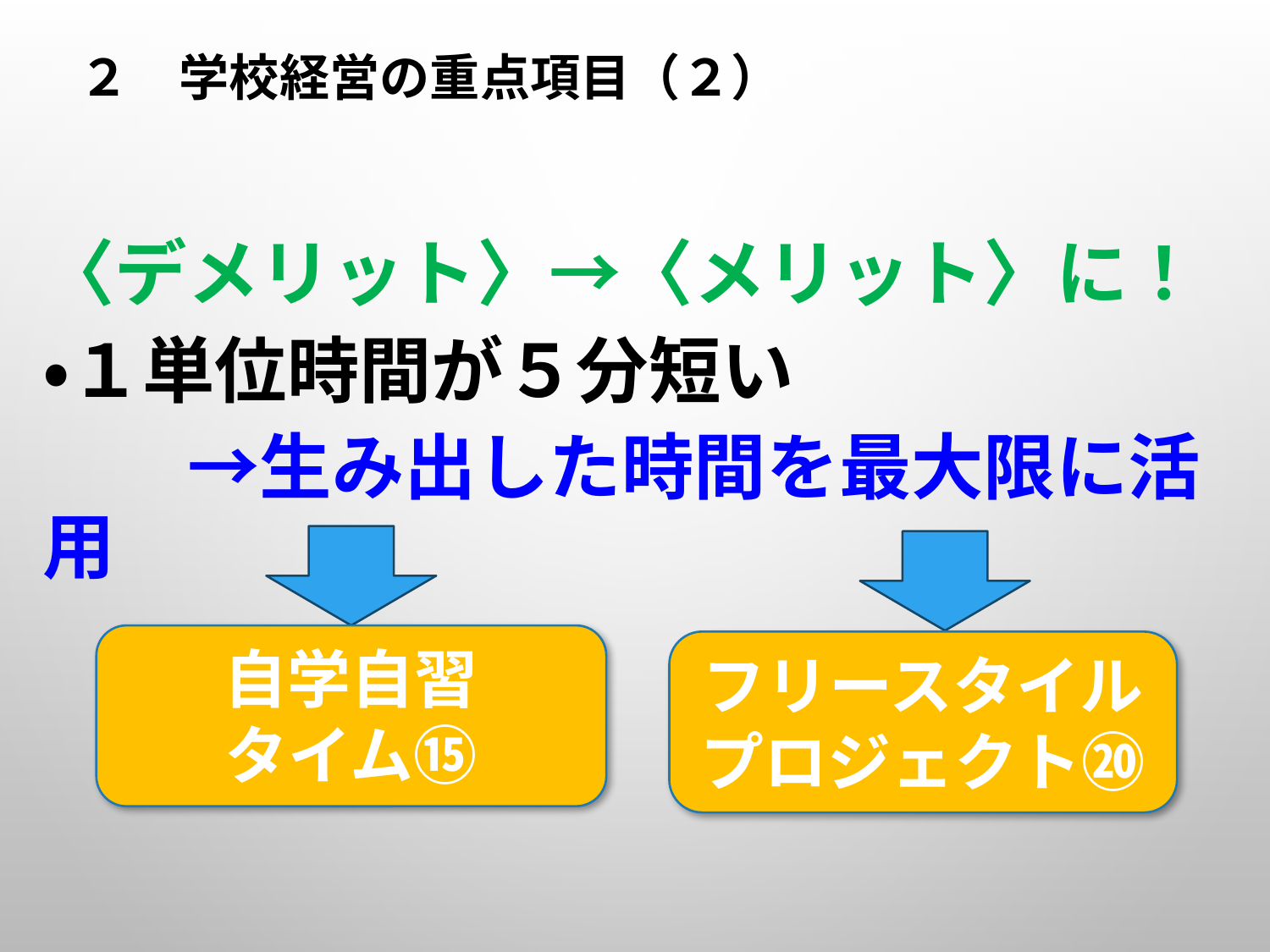

２　学校経営の重点項目（２）

〈デメリット〉→〈メリット〉に！
・１単位時間が５分短い
　　→生み出した時間を最大限に活用

自学自習
タイム⑮
フリースタイル
プロジェクト⑳